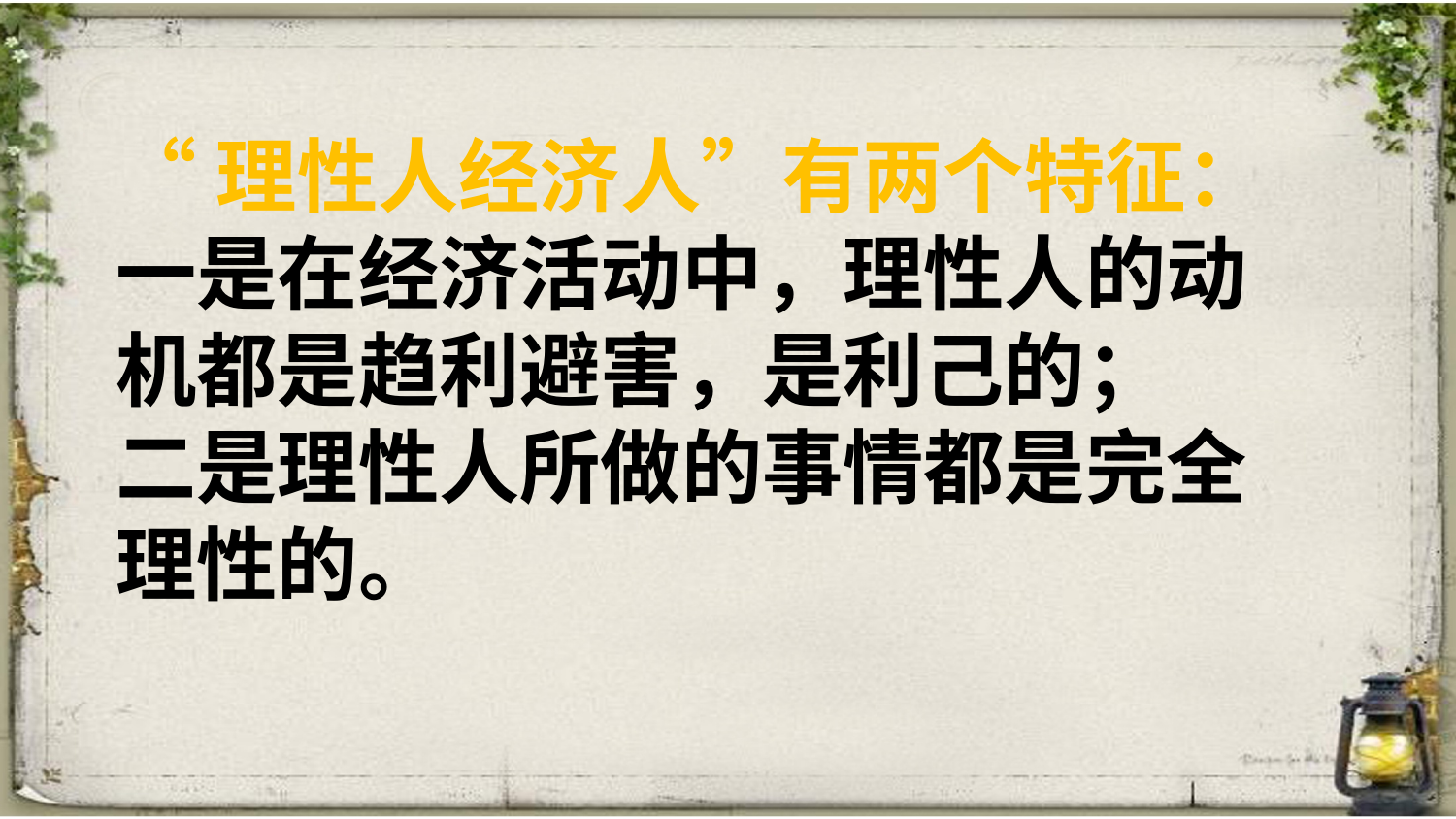

“理性人经济人”有两个特征：
一是在经济活动中，理性人的动机都是趋利避害，是利己的；
二是理性人所做的事情都是完全理性的。